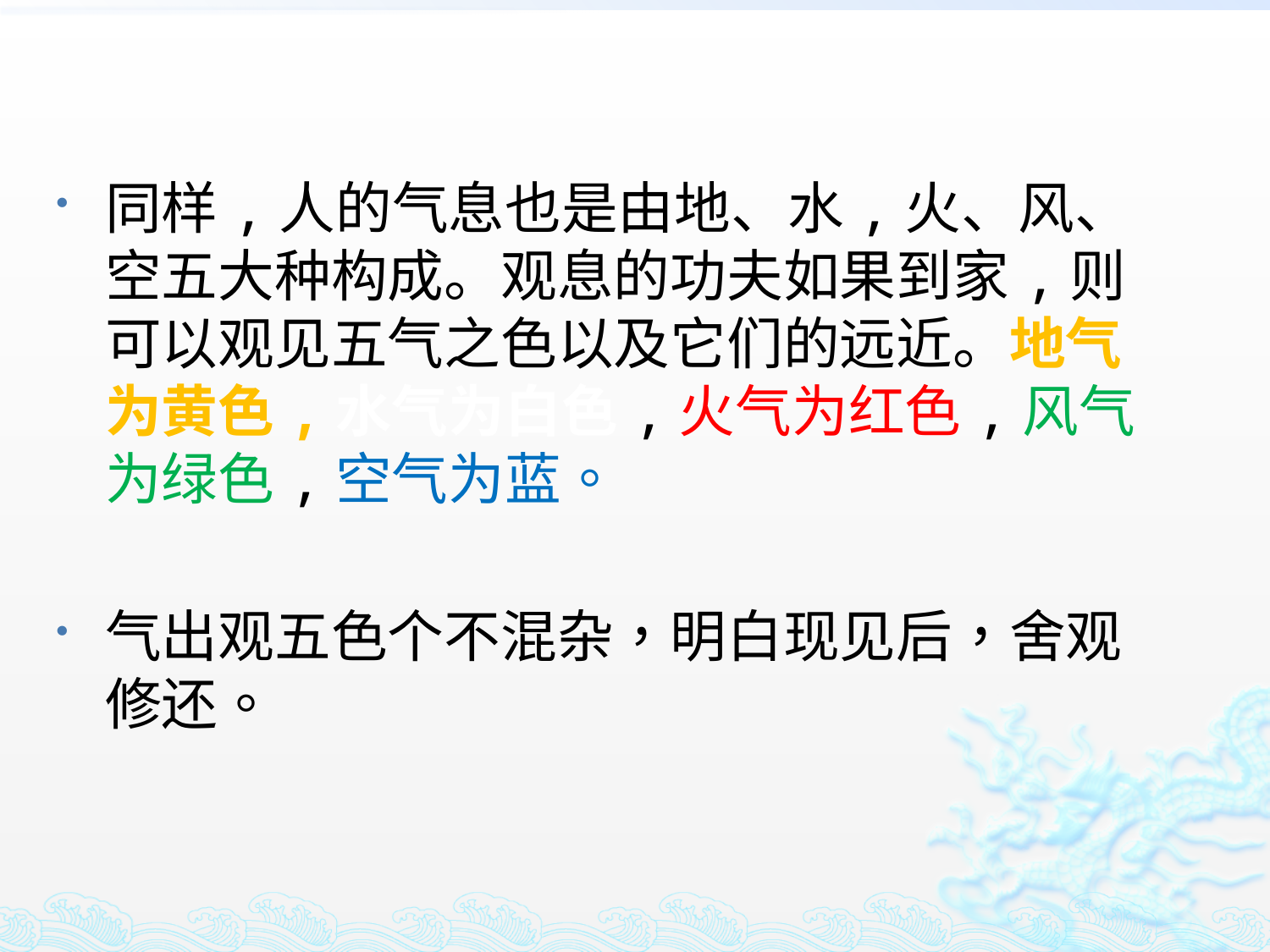

同样,人的气息也是由地、水,火、风、空五大种构成。观息的功夫如果到家,则可以观见五气之色以及它们的远近。地气为黄色,水气为白色,火气为红色,风气为绿色,空气为蓝。

气出观五色个不混杂，明白现见后，舍观修还。